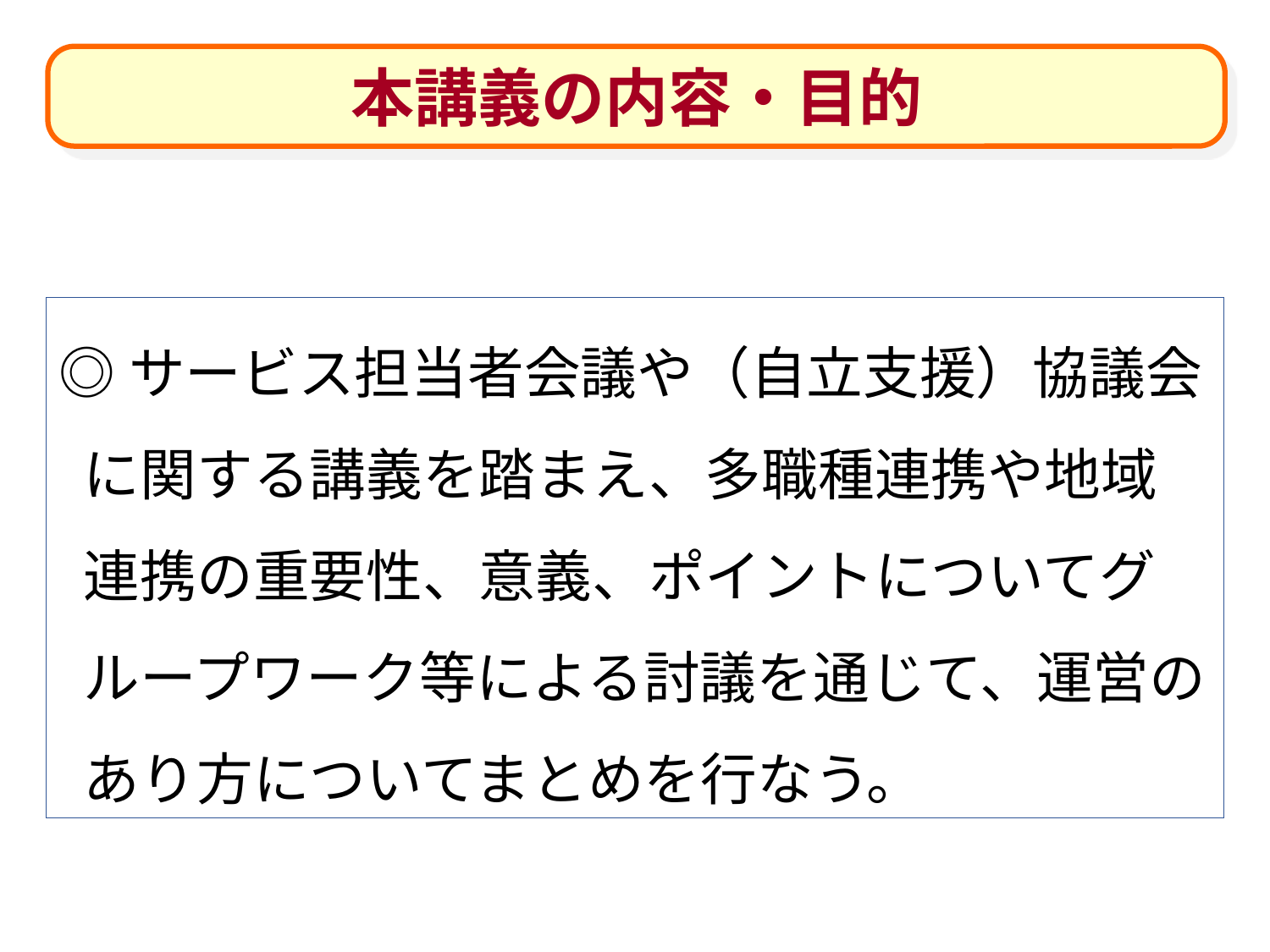

本講義の内容・目的
◎サービス担当者会議や（自立支援）協議会に関する講義を踏まえ、多職種連携や地域連携の重要性、意義、ポイントについてグループワーク等による討議を通じて、運営のあり方についてまとめを行なう。